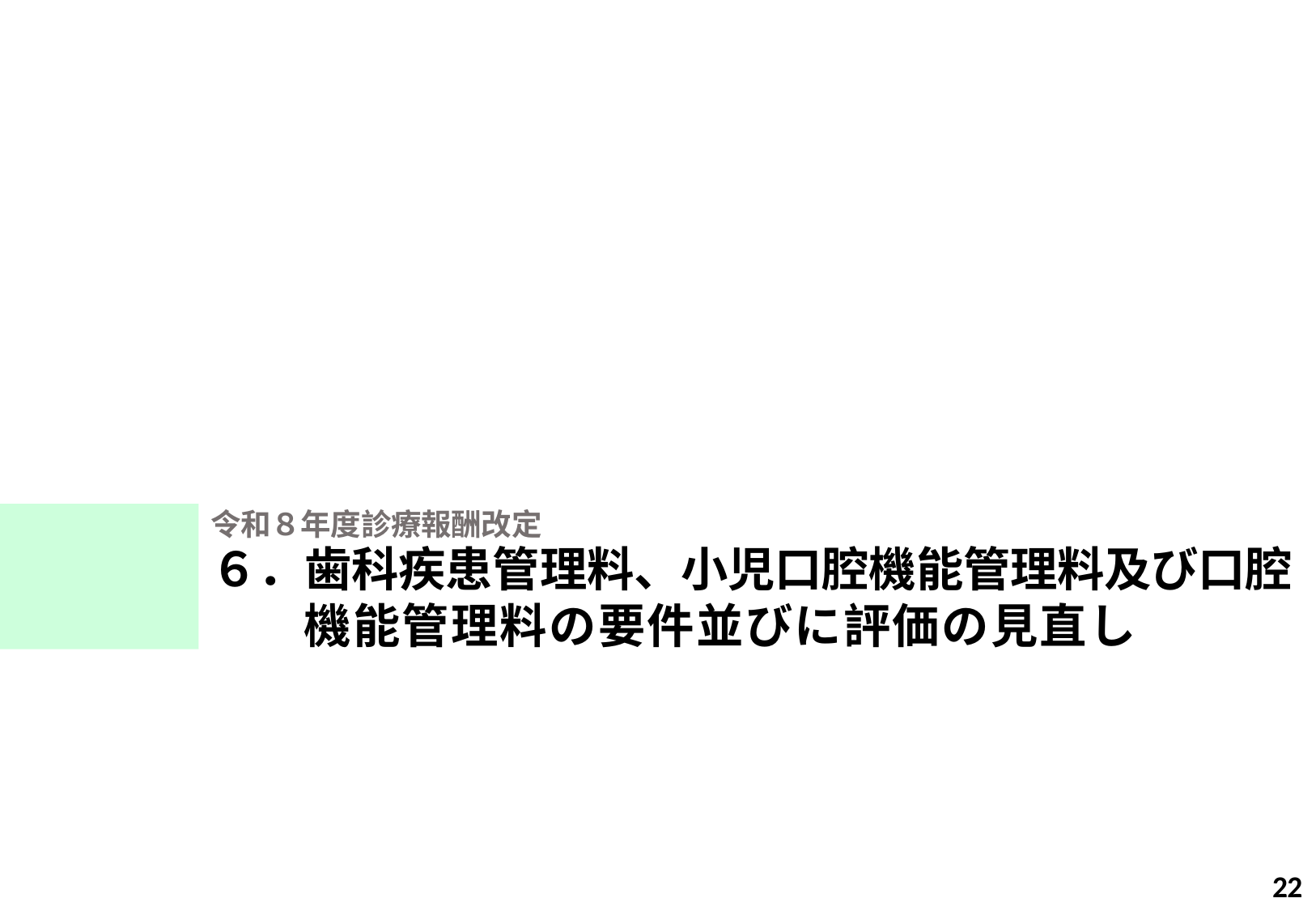

令和８年度診療報酬改定

# ６．歯科疾患管理料、小児口腔機能管理料及び口腔機能管理料の要件並びに評価の見直し
22